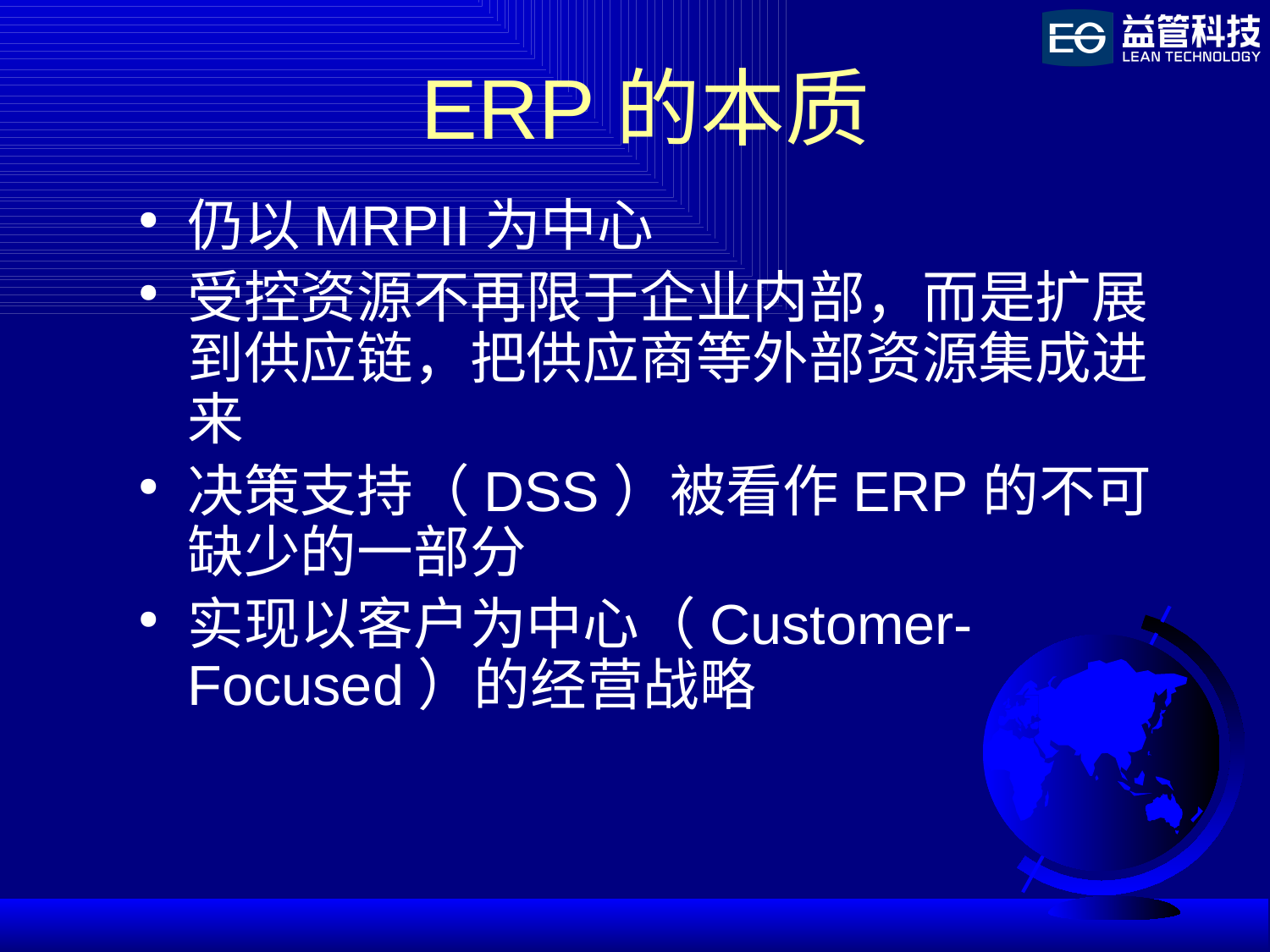

# ERP的本质
仍以MRPII为中心
受控资源不再限于企业内部，而是扩展到供应链，把供应商等外部资源集成进来
决策支持（DSS）被看作ERP的不可缺少的一部分
实现以客户为中心（Customer-Focused）的经营战略